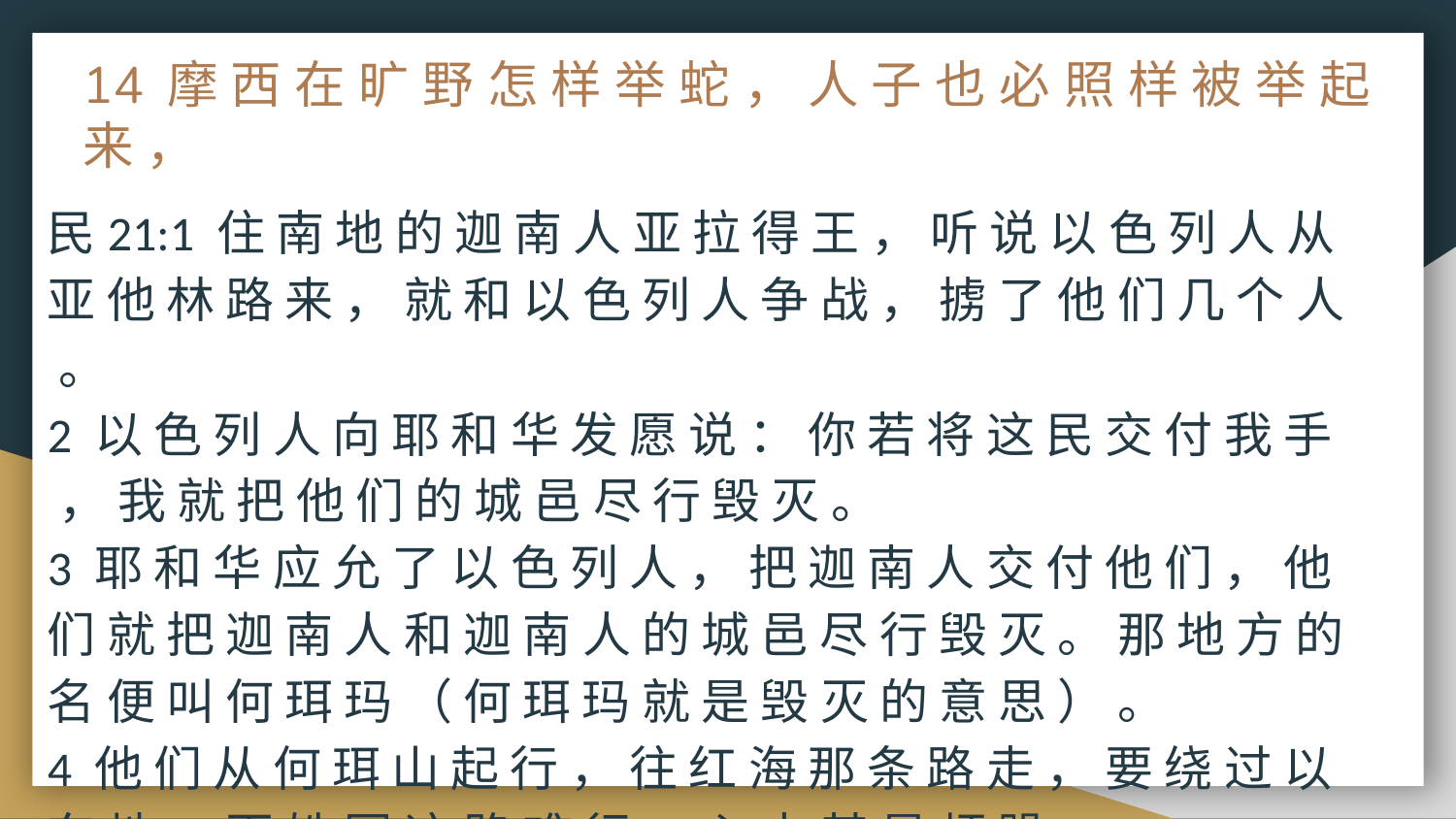

# 14 摩 西 在 旷 野 怎 样 举 蛇 ， 人 子 也 必 照 样 被 举 起 来 ，
民21:1 住 南 地 的 迦 南 人 亚 拉 得 王 ， 听 说 以 色 列 人 从 亚 他 林 路 来 ， 就 和 以 色 列 人 争 战 ， 掳 了 他 们 几 个 人 。
2 以 色 列 人 向 耶 和 华 发 愿 说 ： 你 若 将 这 民 交 付 我 手 ， 我 就 把 他 们 的 城 邑 尽 行 毁 灭 。
3 耶 和 华 应 允 了 以 色 列 人 ， 把 迦 南 人 交 付 他 们 ， 他 们 就 把 迦 南 人 和 迦 南 人 的 城 邑 尽 行 毁 灭 。 那 地 方 的 名 便 叫 何 珥 玛 （ 何 珥 玛 就 是 毁 灭 的 意 思 ） 。
4 他 们 从 何 珥 山 起 行 ， 往 红 海 那 条 路 走 ， 要 绕 过 以 东 地 。 百 姓 因 这 路 难 行 ， 心 中 甚 是 烦 躁 ，